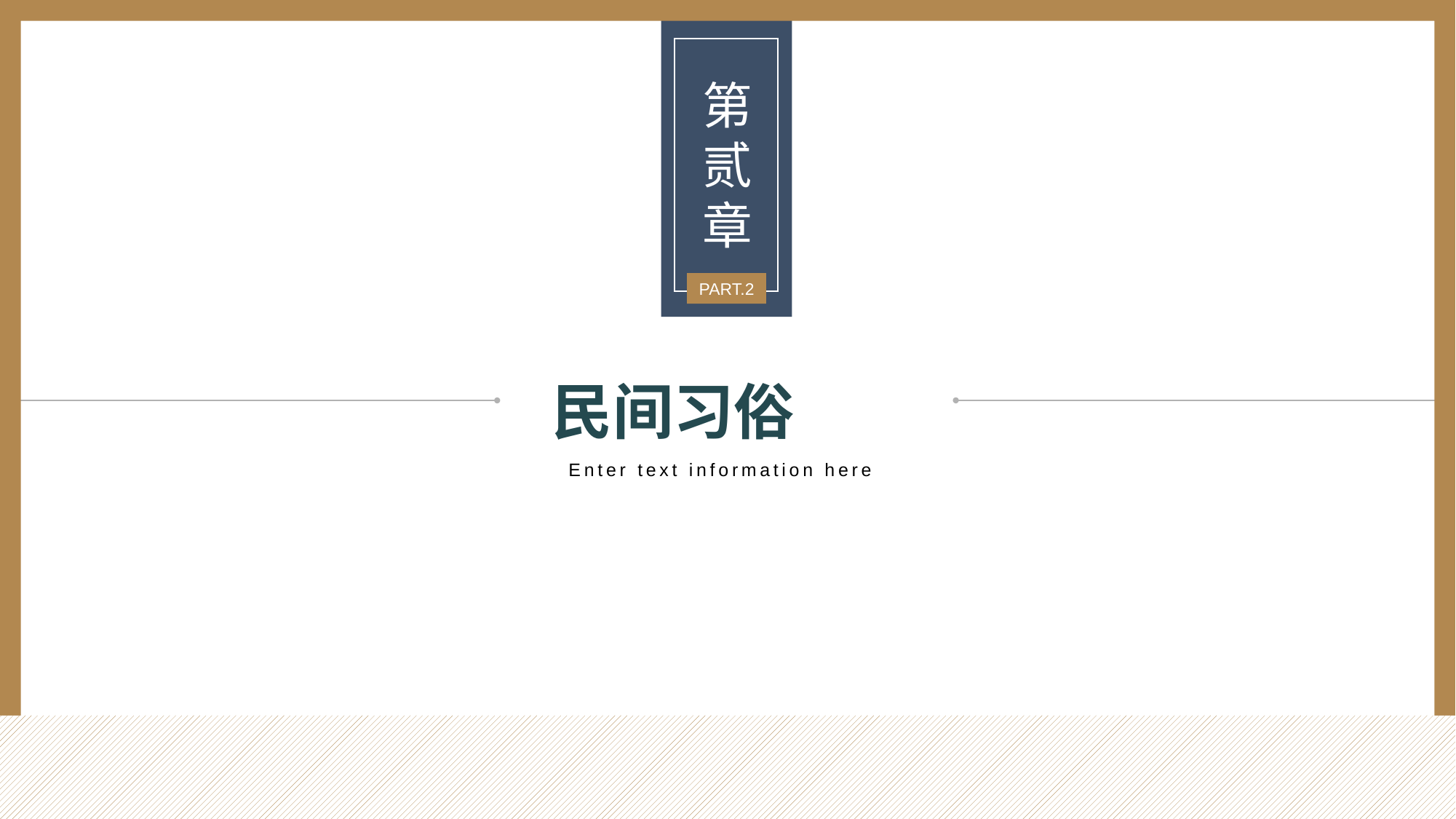

第
贰章
PART.2
民间习俗
Enter text information here